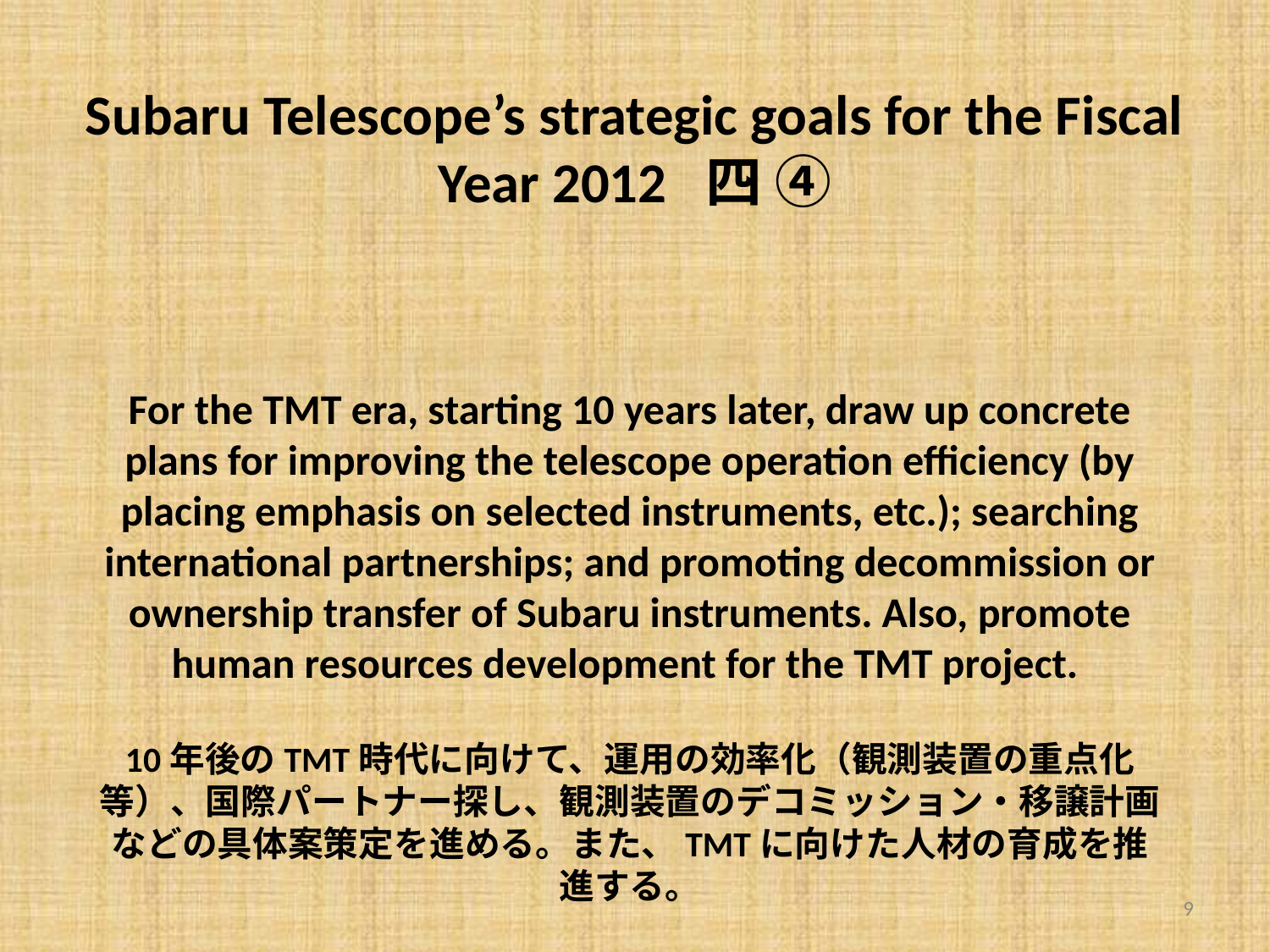

# Subaru Telescope’s strategic goals for the Fiscal Year 2012  四 ④
For the TMT era, starting 10 years later, draw up concrete plans for improving the telescope operation efficiency (by placing emphasis on selected instruments, etc.); searching international partnerships; and promoting decommission or ownership transfer of Subaru instruments. Also, promote human resources development for the TMT project.

10年後のTMT時代に向けて、運用の効率化（観測装置の重点化等）、国際パートナー探し、観測装置のデコミッション・移譲計画などの具体案策定を進める。また、TMTに向けた人材の育成を推進する。
9